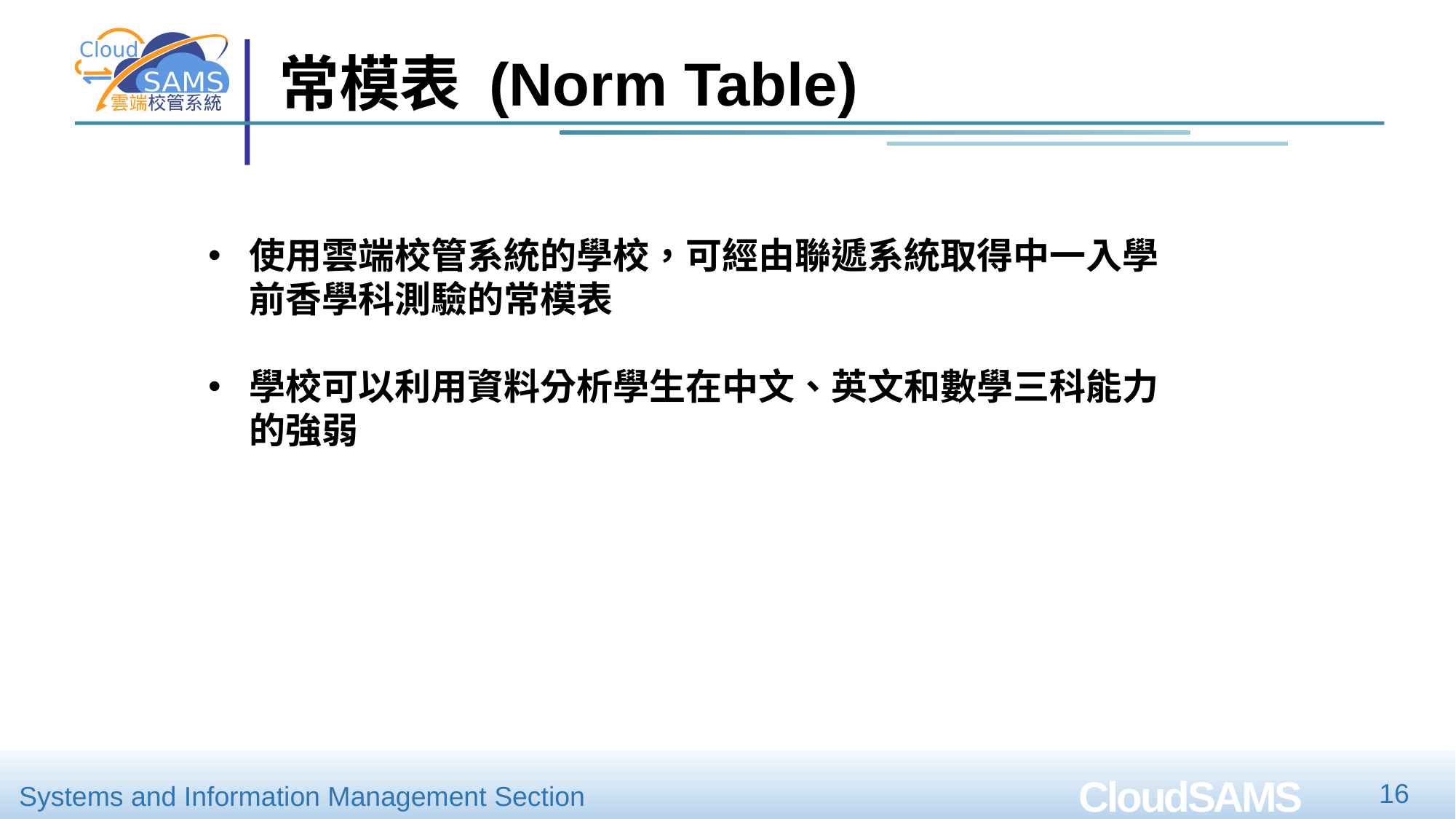

常模表 (Norm Table)
使用雲端校管系統的學校，可經由聯遞系統取得中一入學前香學科測驗的常模表

學校可以利用資料分析學生在中文、英文和數學三科能力的強弱
16